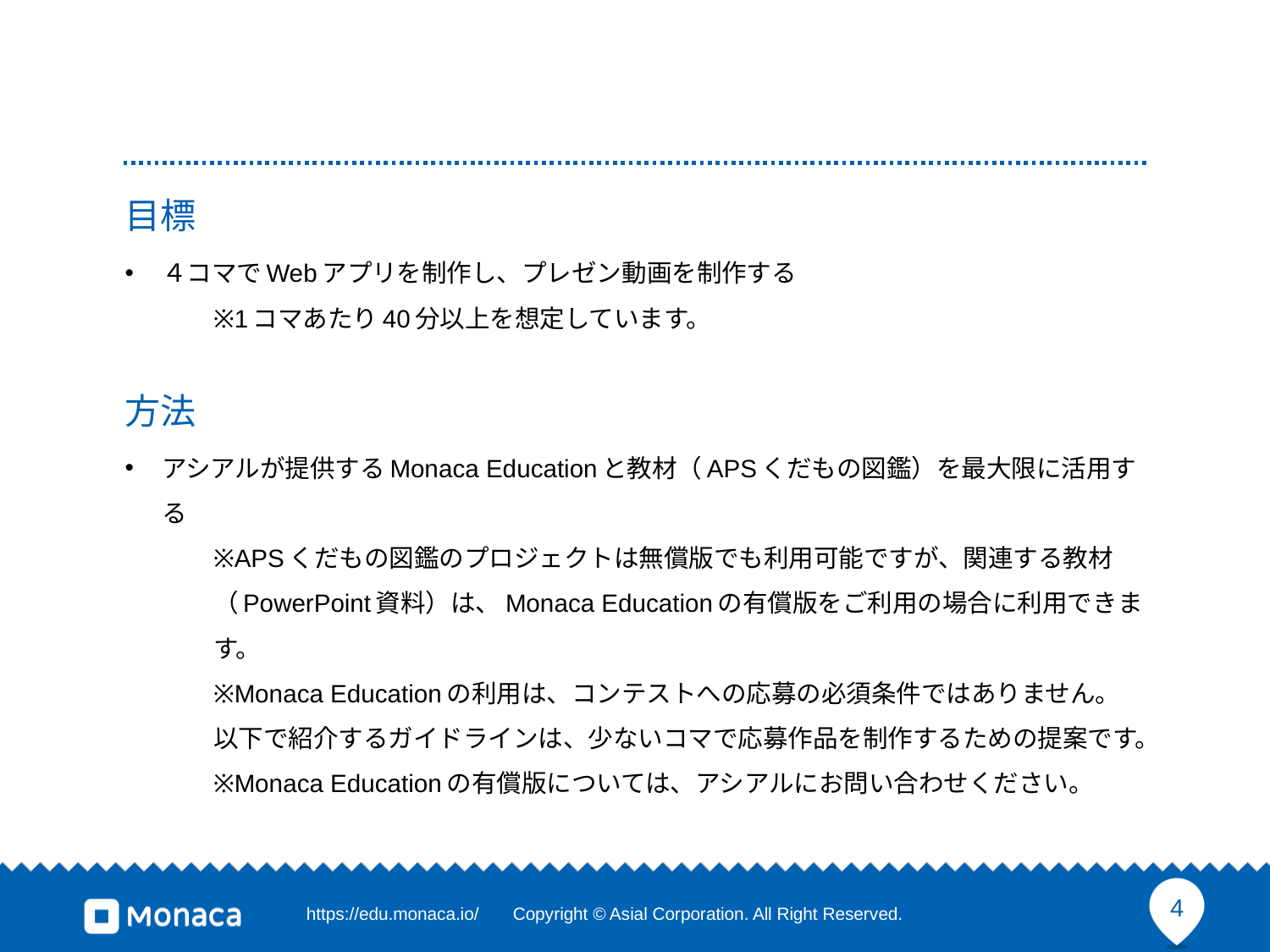

#
目標
４コマでWebアプリを制作し、プレゼン動画を制作する
※1コマあたり40分以上を想定しています。

方法
アシアルが提供するMonaca Educationと教材（APSくだもの図鑑）を最大限に活用する
※APSくだもの図鑑のプロジェクトは無償版でも利用可能ですが、関連する教材（PowerPoint資料）は、Monaca Educationの有償版をご利用の場合に利用できます。
※Monaca Educationの利用は、コンテストへの応募の必須条件ではありません。以下で紹介するガイドラインは、少ないコマで応募作品を制作するための提案です。
※Monaca Educationの有償版については、アシアルにお問い合わせください。